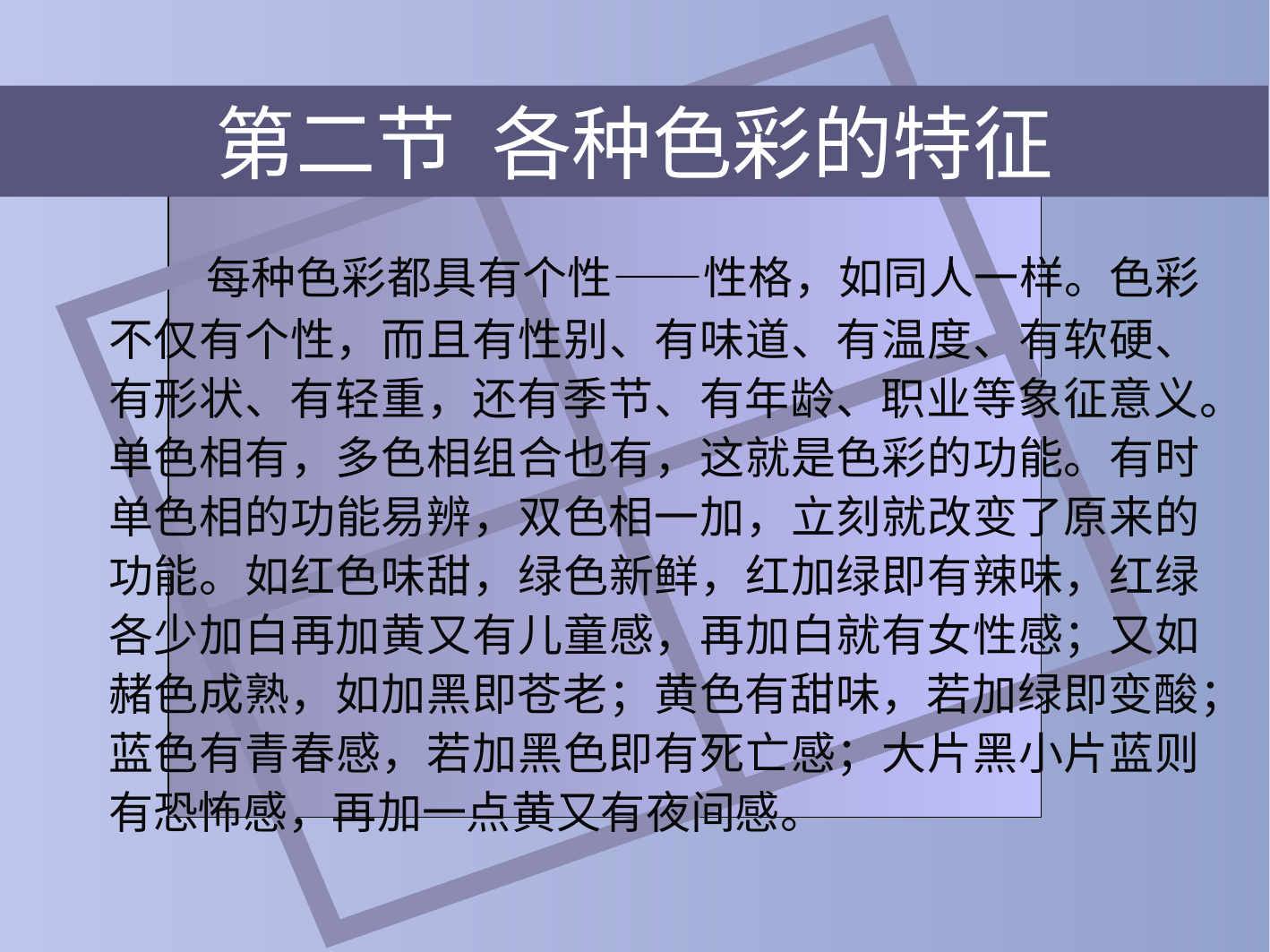

# 第二节  各种色彩的特征
      每种色彩都具有个性——性格，如同人一样。色彩不仅有个性，而且有性别、有味道、有温度、有软硬、有形状、有轻重，还有季节、有年龄、职业等象征意义。单色相有，多色相组合也有，这就是色彩的功能。有时单色相的功能易辨，双色相一加，立刻就改变了原来的功能。如红色味甜，绿色新鲜，红加绿即有辣味，红绿各少加白再加黄又有儿童感，再加白就有女性感；又如赭色成熟，如加黑即苍老；黄色有甜味，若加绿即变酸；蓝色有青春感，若加黑色即有死亡感；大片黑小片蓝则有恐怖感，再加一点黄又有夜间感。